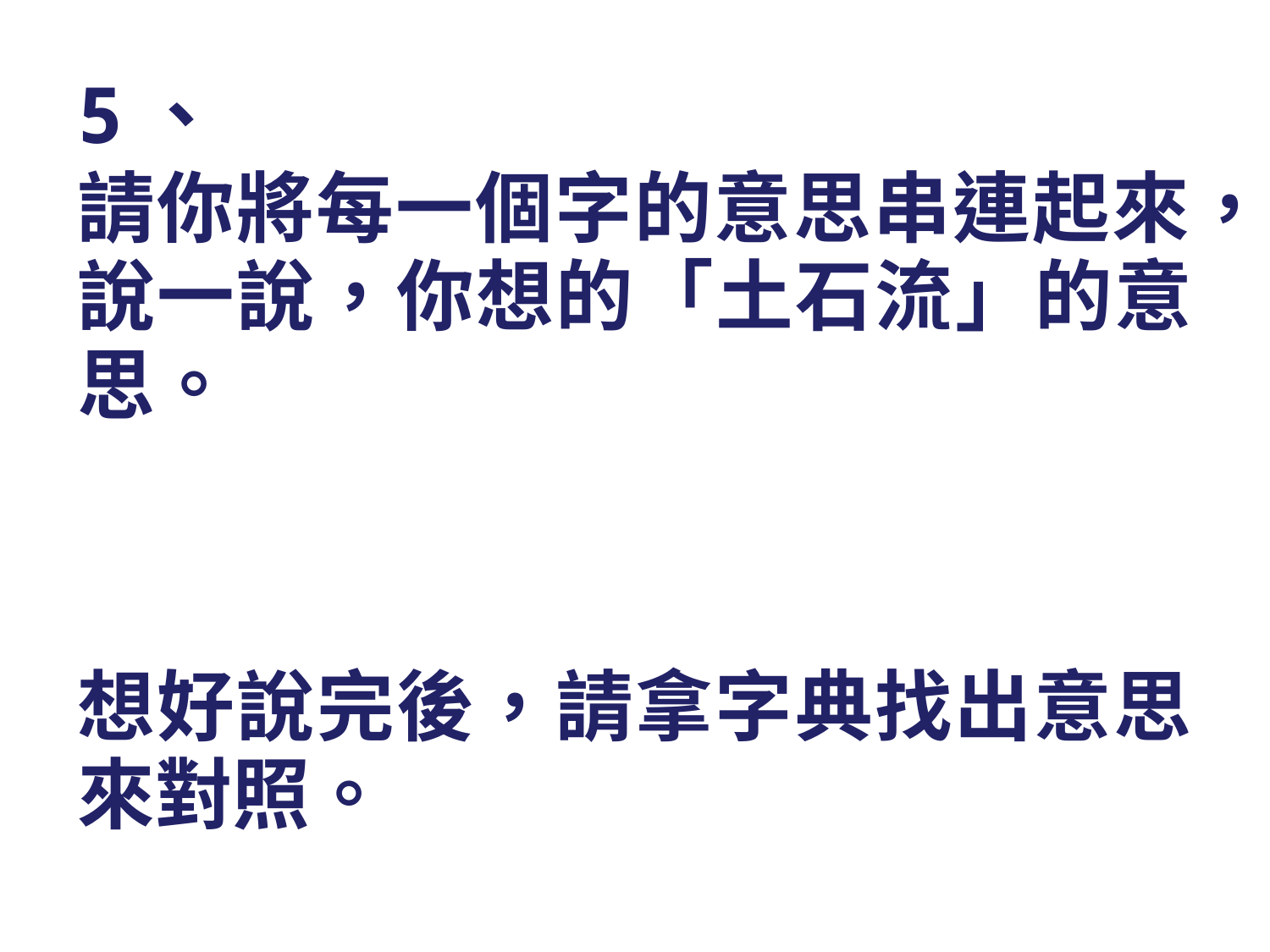

5、
請你將每一個字的意思串連起來，說一說，你想的「土石流」的意思。
想好說完後，請拿字典找出意思來對照。